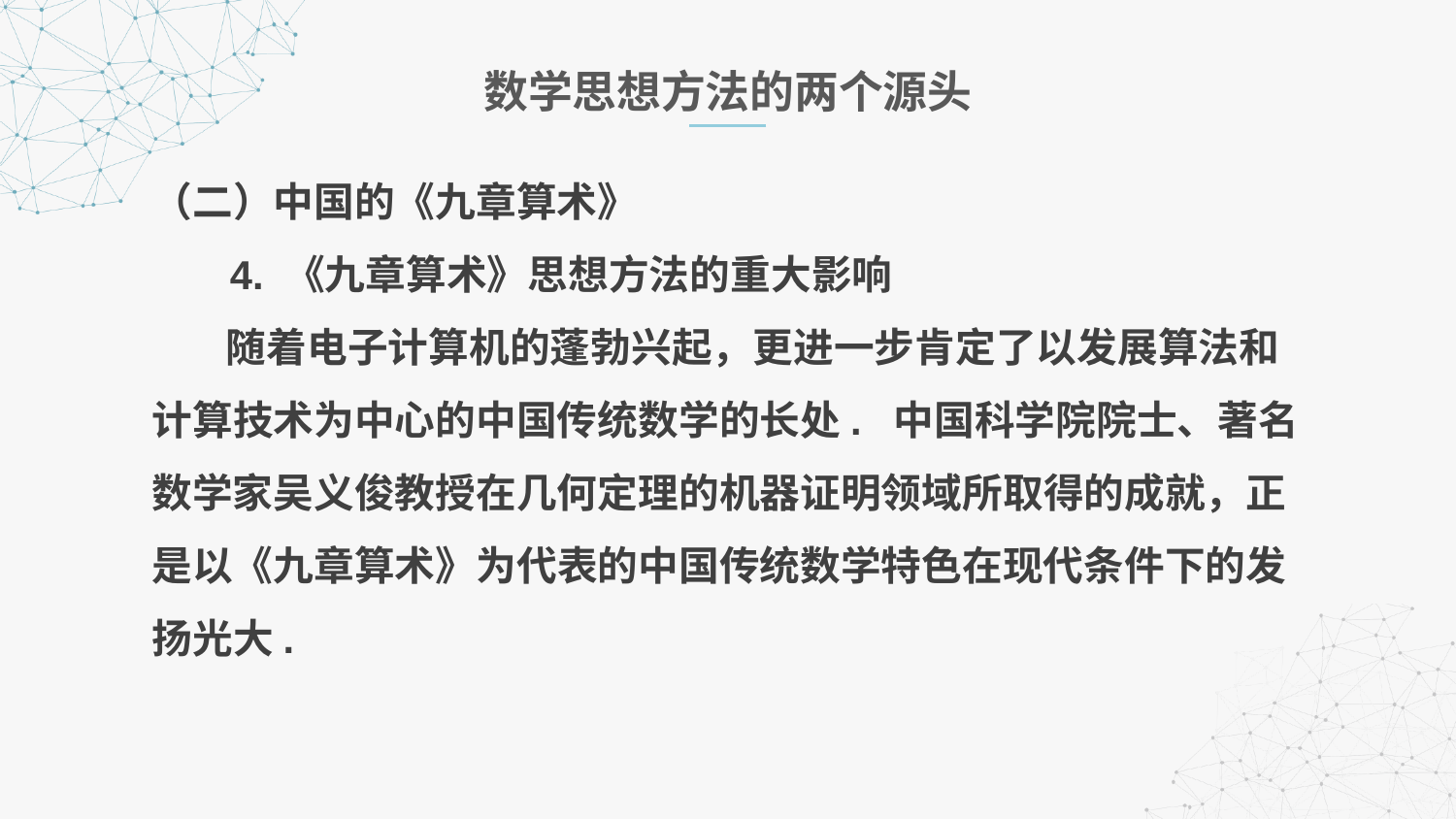

数学思想方法的两个源头
（二）中国的《九章算术》
       4. 《九章算术》思想方法的重大影响
       随着电子计算机的蓬勃兴起，更进一步肯定了以发展算法和计算技术为中心的中国传统数学的长处.  中国科学院院士、著名数学家吴义俊教授在几何定理的机器证明领域所取得的成就，正是以《九章算术》为代表的中国传统数学特色在现代条件下的发扬光大.